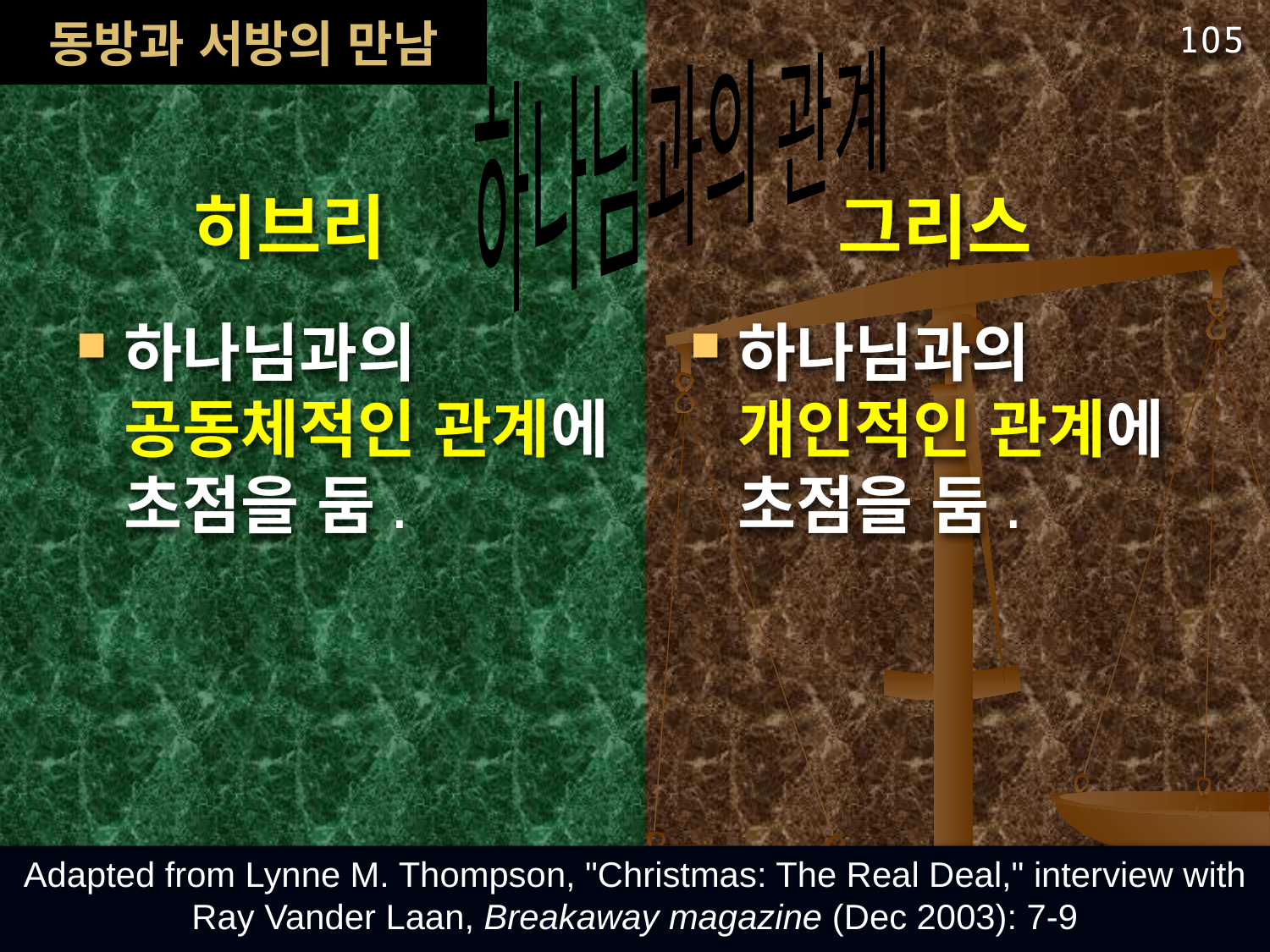

# 동방과 서방의 만남
105
하나님과의 관계
히브리
그리스
하나님과의 공동체적인 관계에 초점을 둠.
하나님과의 개인적인 관계에 초점을 둠.
Adapted from Lynne M. Thompson, "Christmas: The Real Deal," interview with Ray Vander Laan, Breakaway magazine (Dec 2003): 7-9